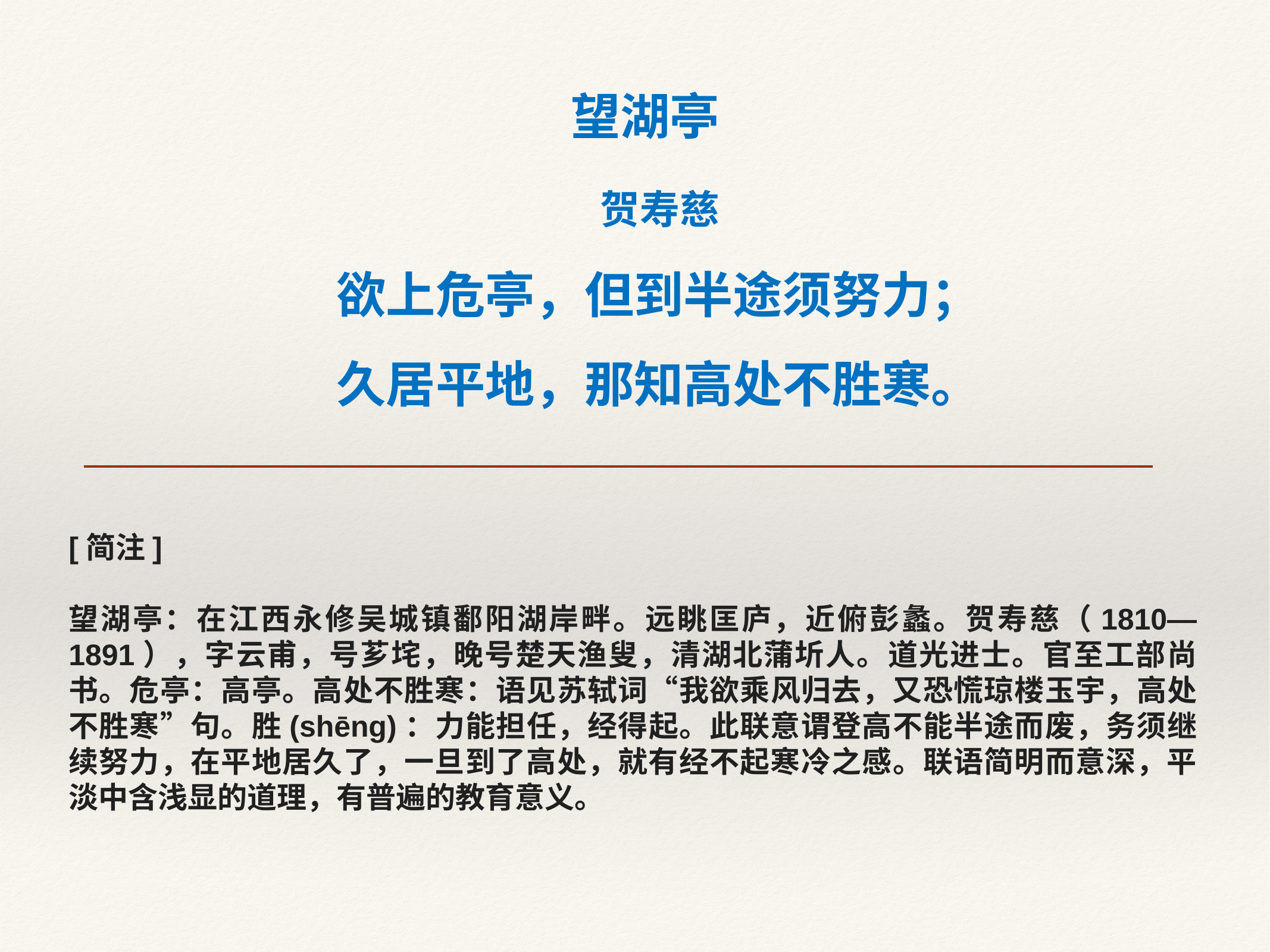

望湖亭
贺寿慈
欲上危亭，但到半途须努力；
久居平地，那知高处不胜寒。

[简注]

望湖亭：在江西永修吴城镇鄱阳湖岸畔。远眺匡庐，近俯彭蠡。贺寿慈（1810—1891），字云甫，号芗垞，晚号楚天渔叟，清湖北蒲圻人。道光进士。官至工部尚书。危亭：高亭。高处不胜寒：语见苏轼词“我欲乘风归去，又恐慌琼楼玉宇，高处不胜寒”句。胜(shēng)：力能担任，经得起。此联意谓登高不能半途而废，务须继续努力，在平地居久了，一旦到了高处，就有经不起寒冷之感。联语简明而意深，平淡中含浅显的道理，有普遍的教育意义。